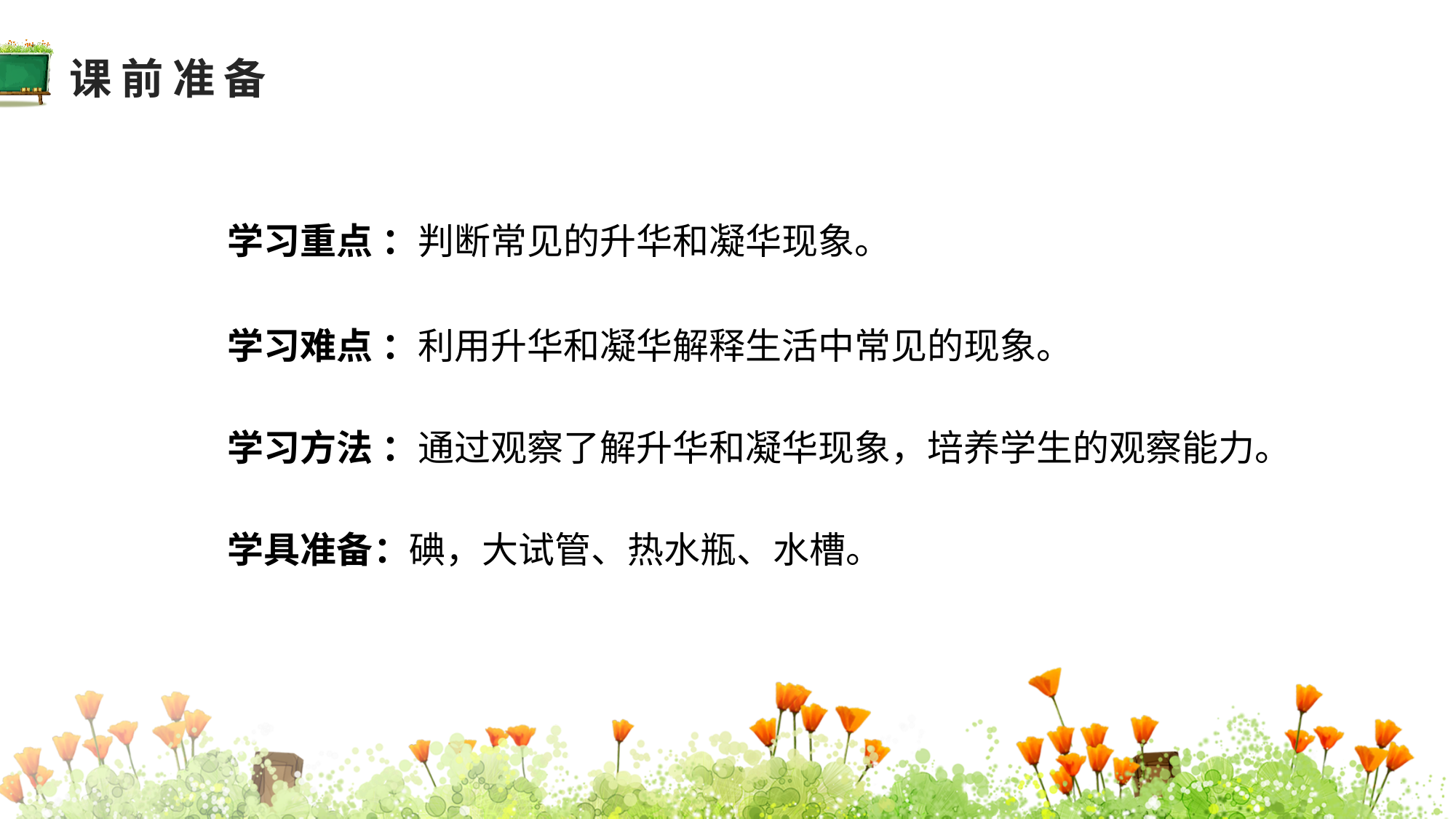

课前准备
学习重点 ：判断常见的升华和凝华现象。
教学分析
学习难点 ：利用升华和凝华解释生活中常见的现象。
学习方法 ：通过观察了解升华和凝华现象，培养学生的观察能力。

学具准备：碘，大试管、热水瓶、水槽。